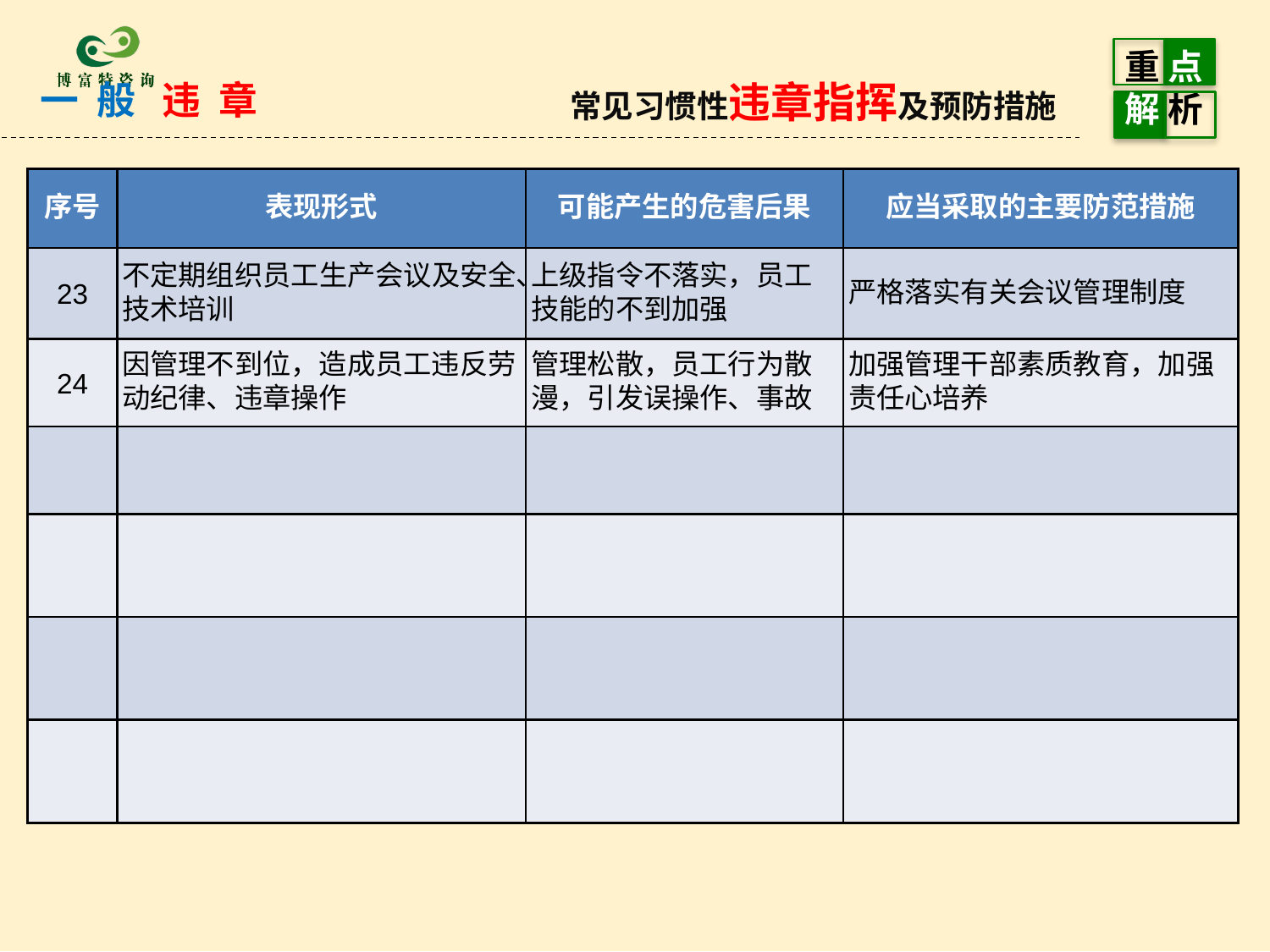

一  般   违  章
| 序号 | 表现形式 | 可能产生的危害后果 | 应当采取的主要防范措施 |
| --- | --- | --- | --- |
| 23 | 不定期组织员工生产会议及安全、技术培训 | 上级指令不落实，员工技能的不到加强 | 严格落实有关会议管理制度 |
| 24 | 因管理不到位，造成员工违反劳动纪律、违章操作 | 管理松散，员工行为散漫，引发误操作、事故 | 加强管理干部素质教育，加强责任心培养 |
|  |  |  |  |
|  |  |  |  |
|  |  |  |  |
|  |  |  |  |